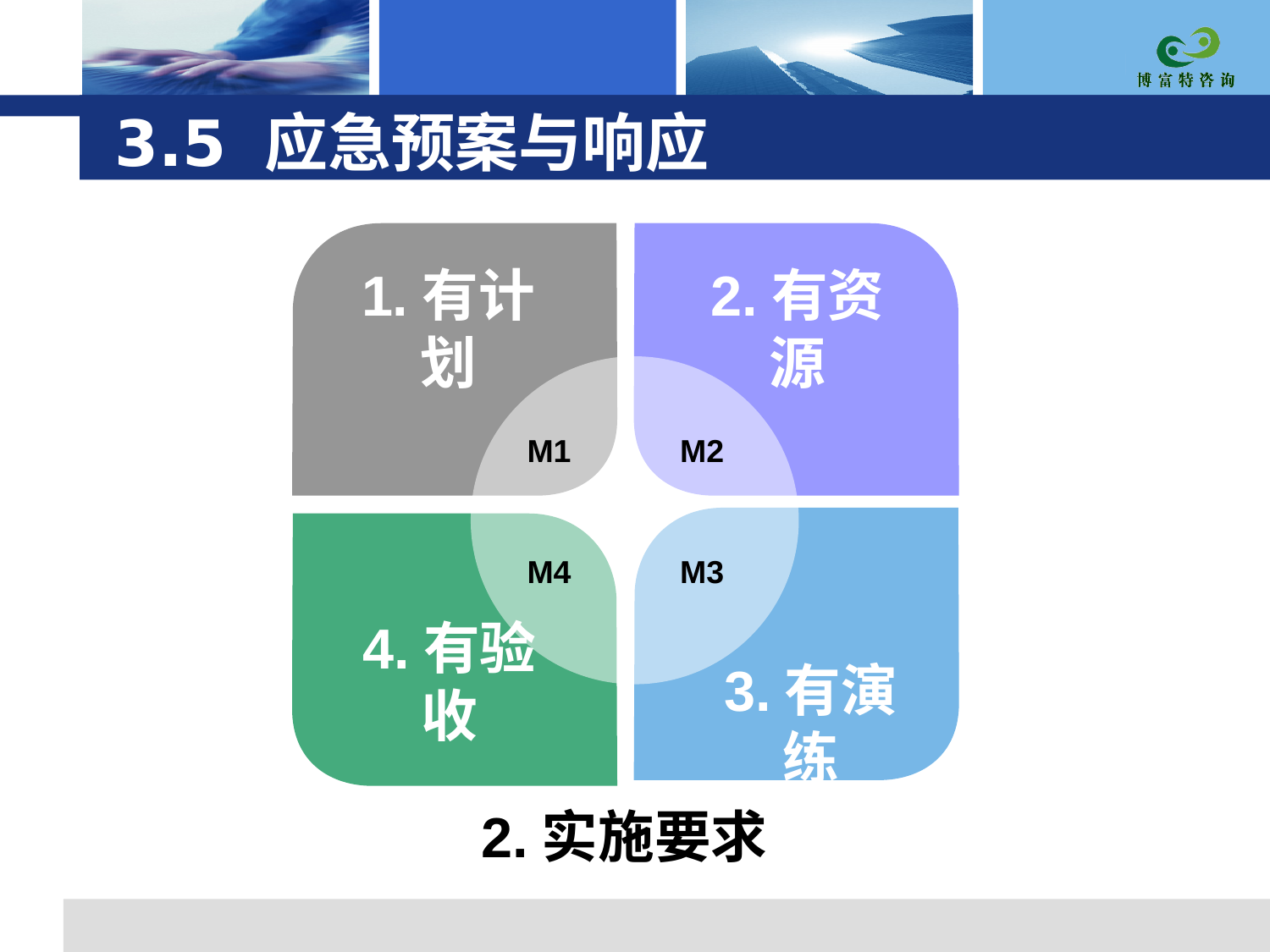

# 3.5 应急预案与响应

1.有计划
2.有资源

M1
M2

M4
M3
4.有验收
3.有演练
2.实施要求